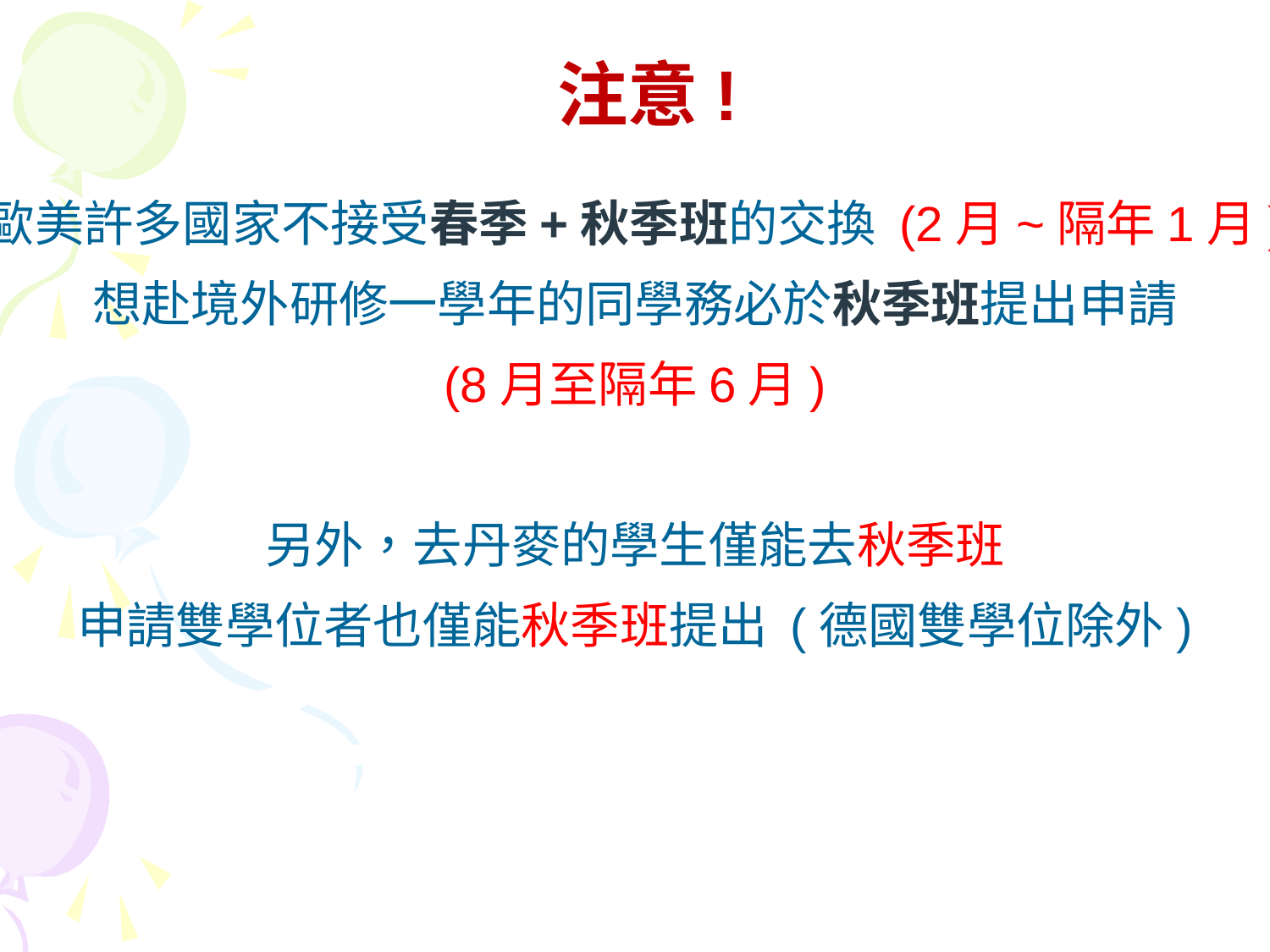

注意!
歐美許多國家不接受春季+秋季班的交換 (2月~隔年1月)
想赴境外研修一學年的同學務必於秋季班提出申請
(8月至隔年6月)

另外，去丹麥的學生僅能去秋季班
申請雙學位者也僅能秋季班提出 (德國雙學位除外)